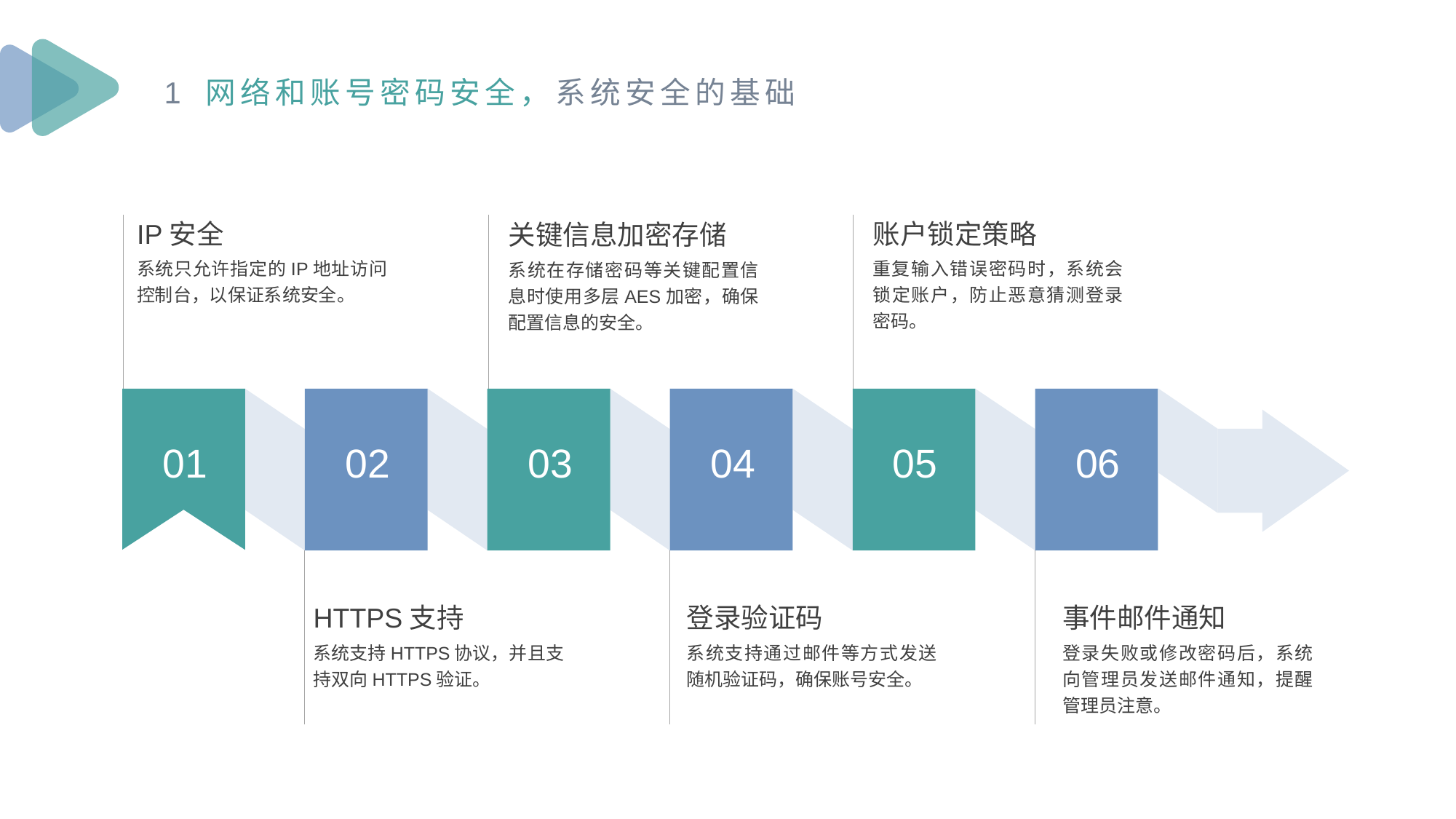

1 网络和账号密码安全，系统安全的基础
账户锁定策略
重复输入错误密码时，系统会锁定账户，防止恶意猜测登录密码。
IP安全
系统只允许指定的IP地址访问控制台，以保证系统安全。
关键信息加密存储
系统在存储密码等关键配置信息时使用多层AES加密，确保配置信息的安全。

02
03
04
05
06
01
HTTPS支持
系统支持HTTPS协议，并且支持双向HTTPS验证。
登录验证码
系统支持通过邮件等方式发送随机验证码，确保账号安全。
事件邮件通知
登录失败或修改密码后，系统向管理员发送邮件通知，提醒管理员注意。